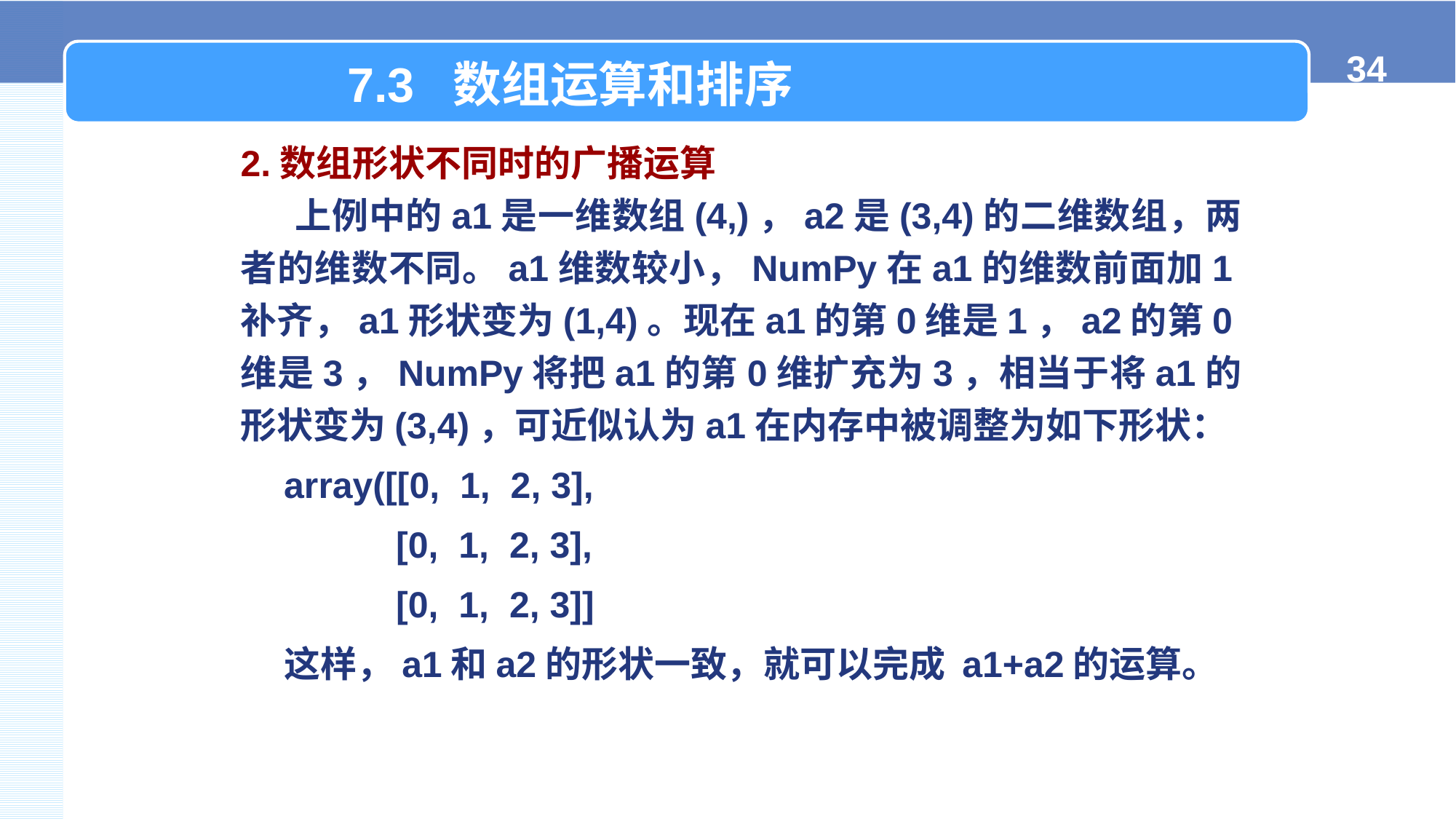

7.3  数组运算和排序
2.数组形状不同时的广播运算
上例中的a1是一维数组(4,)，a2是(3,4)的二维数组，两者的维数不同。a1维数较小，NumPy在a1的维数前面加1补齐，a1形状变为(1,4)。现在a1的第0维是1，a2的第0维是3，NumPy将把a1的第0维扩充为3，相当于将a1的形状变为(3,4)，可近似认为a1在内存中被调整为如下形状：
array([[0,  1,  2, 3],
           [0,  1,  2, 3],
           [0,  1,  2, 3]]
这样，a1和a2的形状一致，就可以完成 a1+a2的运算。